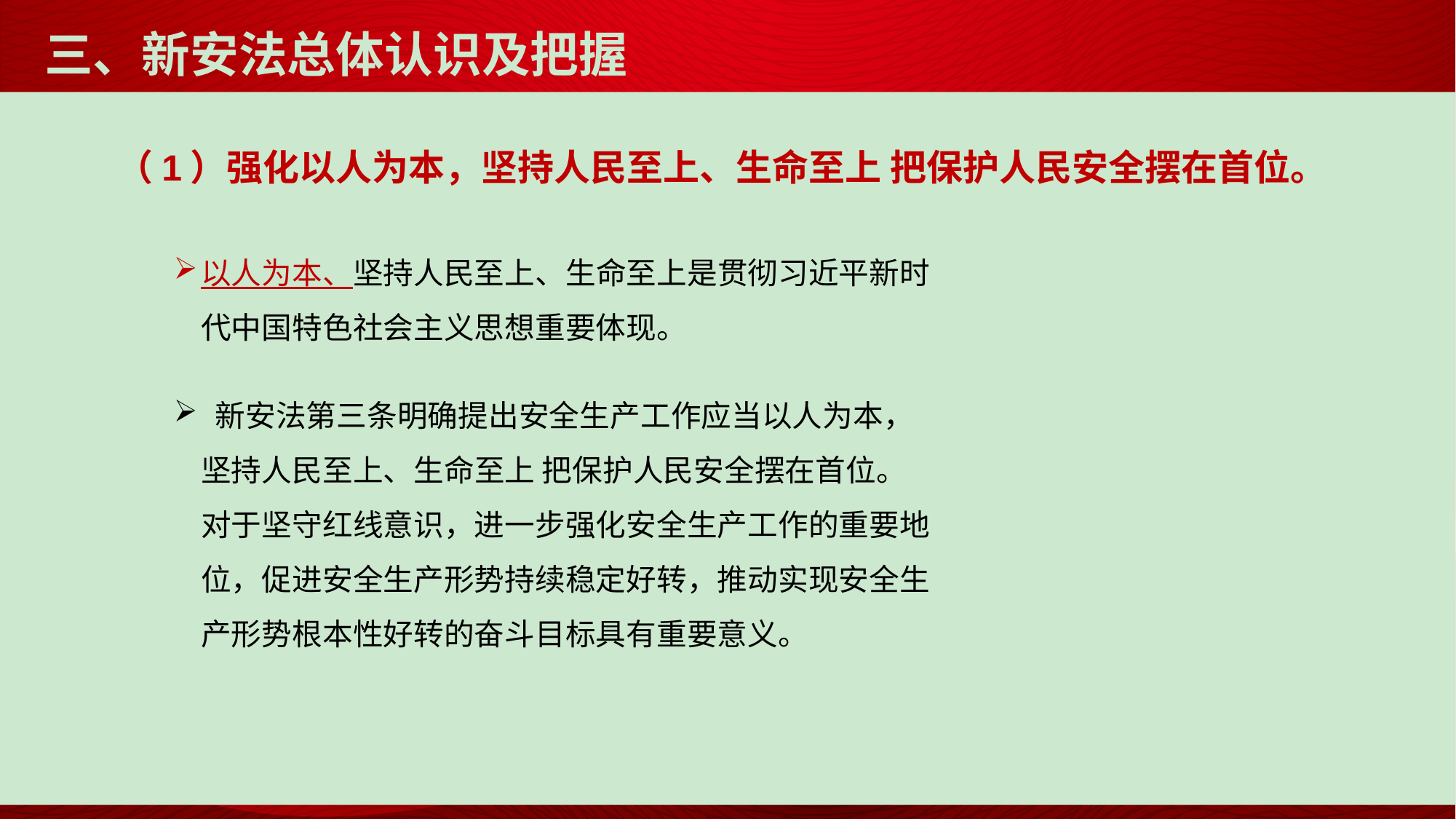

# 三、新安法总体认识及把握
（1）强化以人为本，坚持人民至上、生命至上 把保护人民安全摆在首位。
以人为本、坚持人民至上、生命至上是贯彻习近平新时代中国特色社会主义思想重要体现。
 新安法第三条明确提出安全生产工作应当以人为本，坚持人民至上、生命至上 把保护人民安全摆在首位。对于坚守红线意识，进一步强化安全生产工作的重要地位，促进安全生产形势持续稳定好转，推动实现安全生产形势根本性好转的奋斗目标具有重要意义。